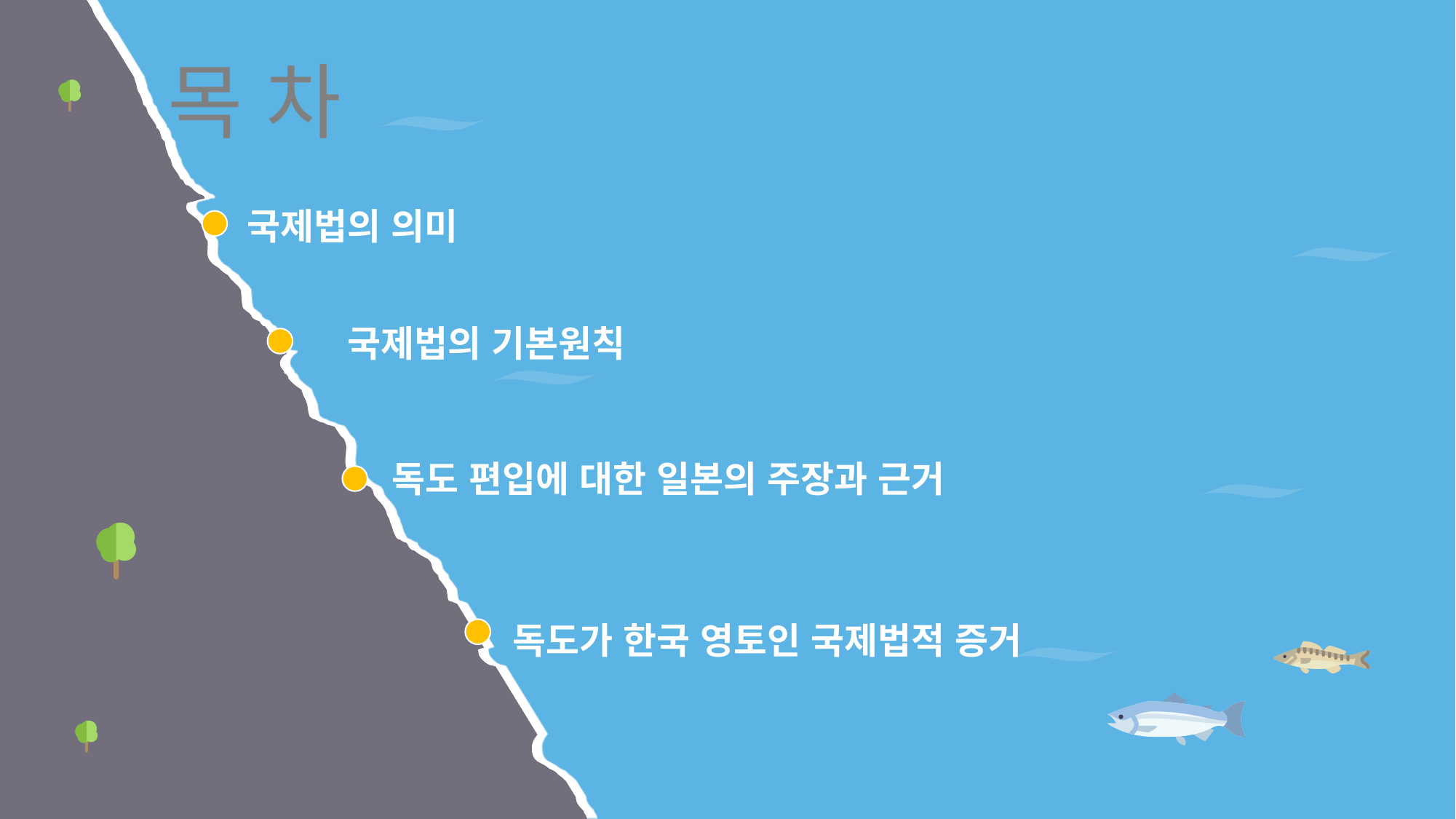

목 차

국제법의 의미

국제법의 기본원칙

독도 편입에 대한 일본의 주장과 근거

독도가 한국 영토인 국제법적 증거